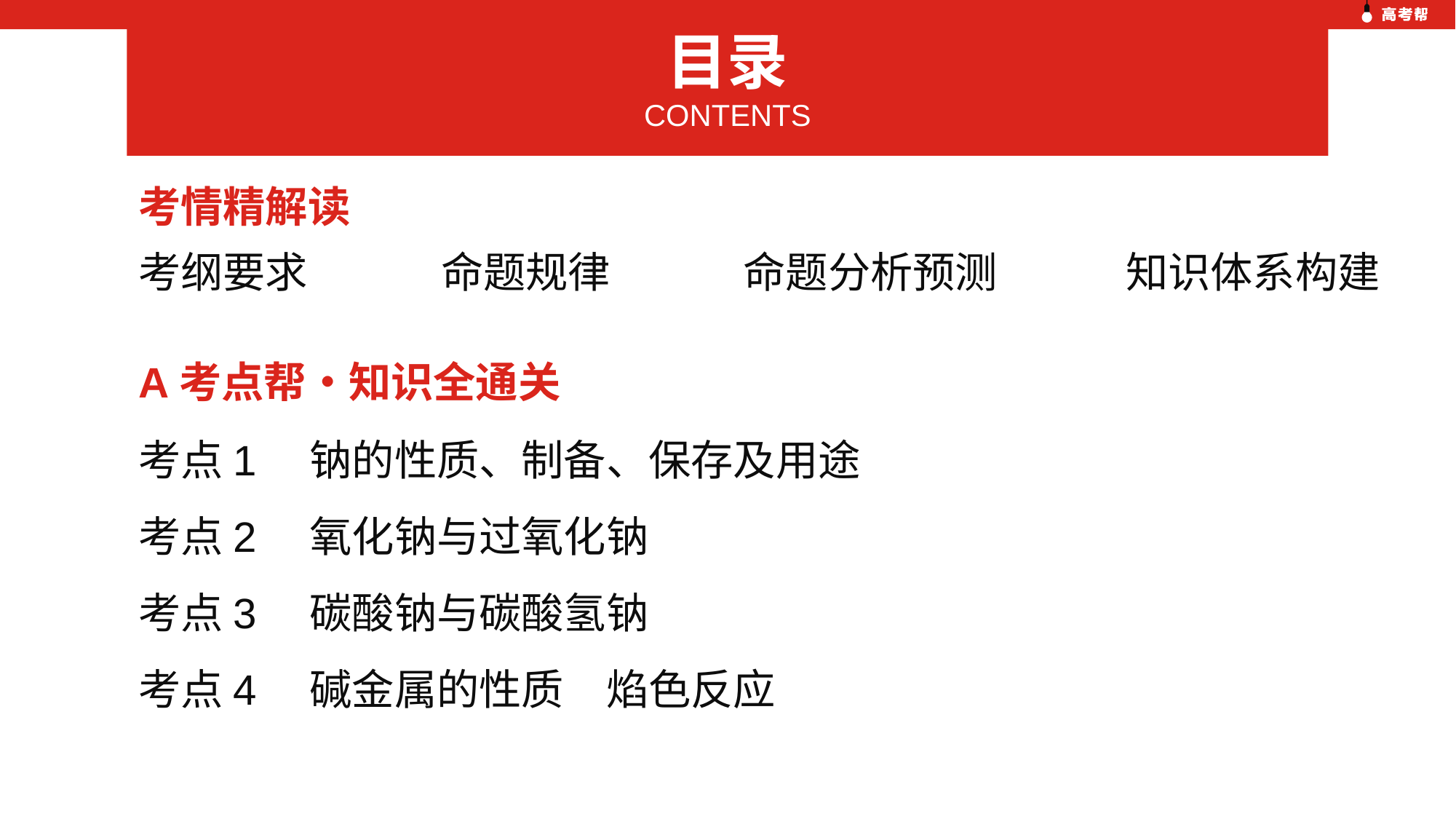

目录
CONTENTS
考情精解读
考纲要求
命题规律
命题分析预测
知识体系构建
A考点帮•知识全通关
考点1　钠的性质、制备、保存及用途考点2　氧化钠与过氧化钠
考点3　碳酸钠与碳酸氢钠
考点4　碱金属的性质　焰色反应